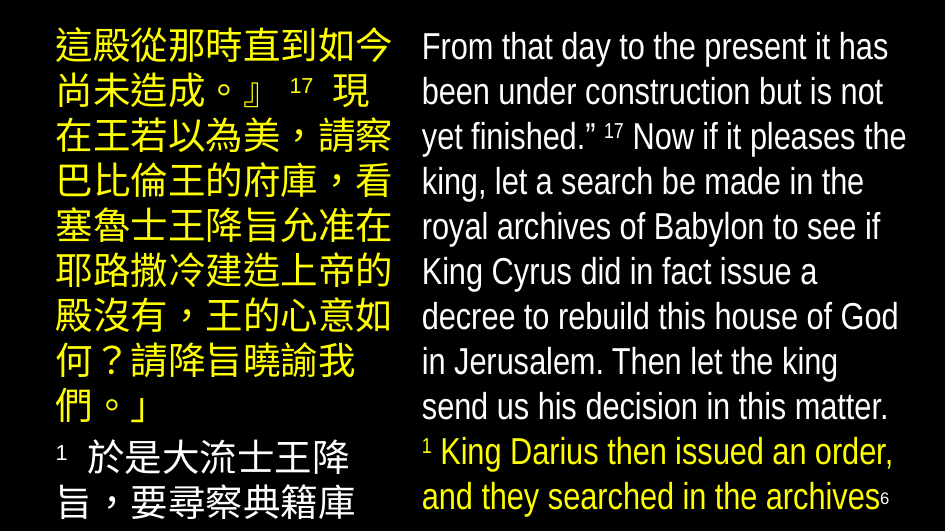

這殿從那時直到如今尚未造成。』17 現在王若以為美，請察巴比倫王的府庫，看塞魯士王降旨允准在耶路撒冷建造上帝的殿沒有，王的心意如何？請降旨曉諭我們。」
1 於是大流士王降旨，要尋察典籍庫內，
From that day to the present it has been under construction but is not yet finished.” 17 Now if it pleases the king, let a search be made in the royal archives of Babylon to see if King Cyrus did in fact issue a decree to rebuild this house of God in Jerusalem. Then let the king send us his decision in this matter.
1 King Darius then issued an order, and they searched in the archives
6